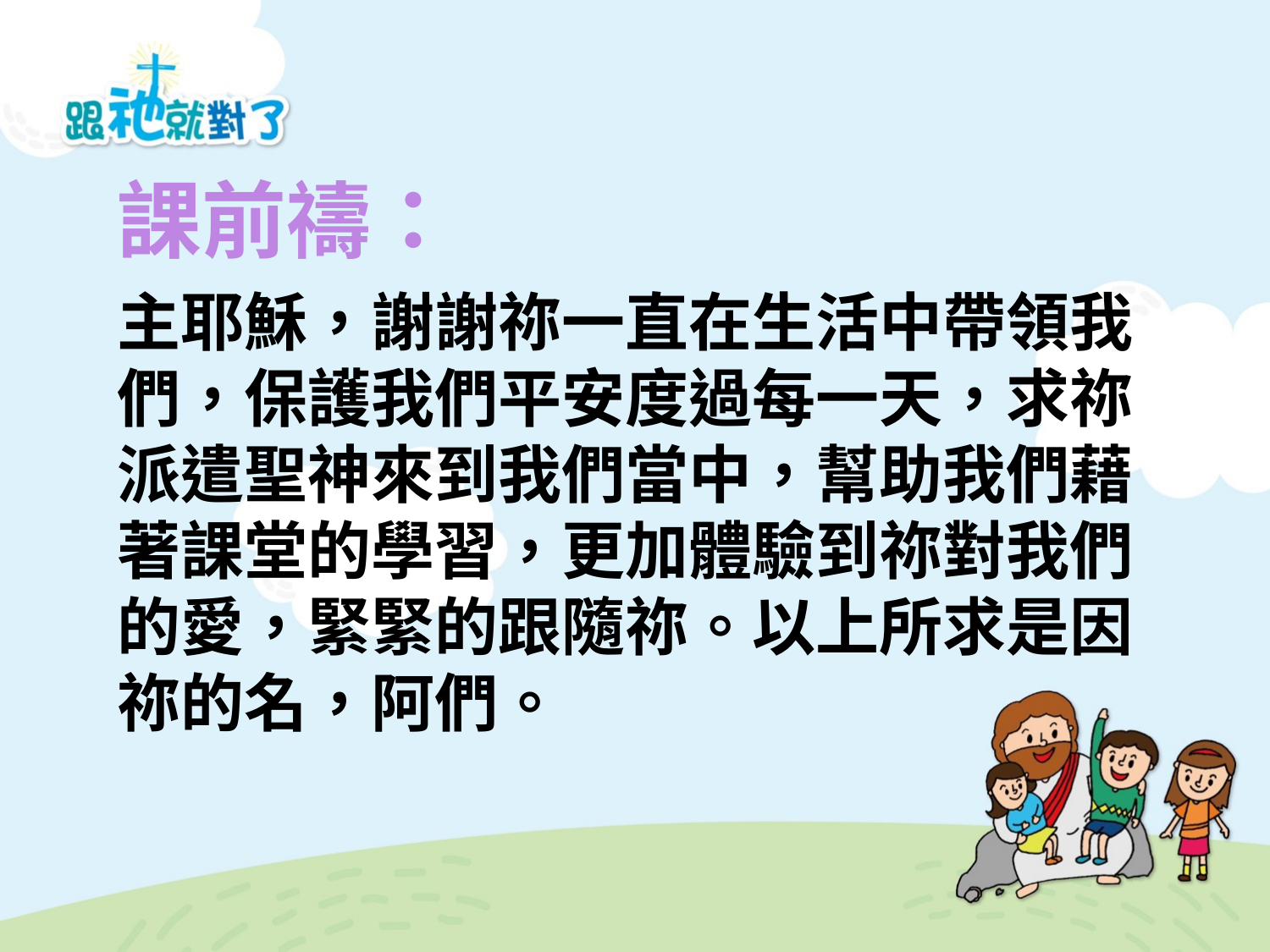

課前禱：
主耶穌，謝謝祢一直在生活中帶領我們，保護我們平安度過每一天，求祢派遣聖神來到我們當中，幫助我們藉著課堂的學習，更加體驗到祢對我們的愛，緊緊的跟隨祢。以上所求是因祢的名，阿們。